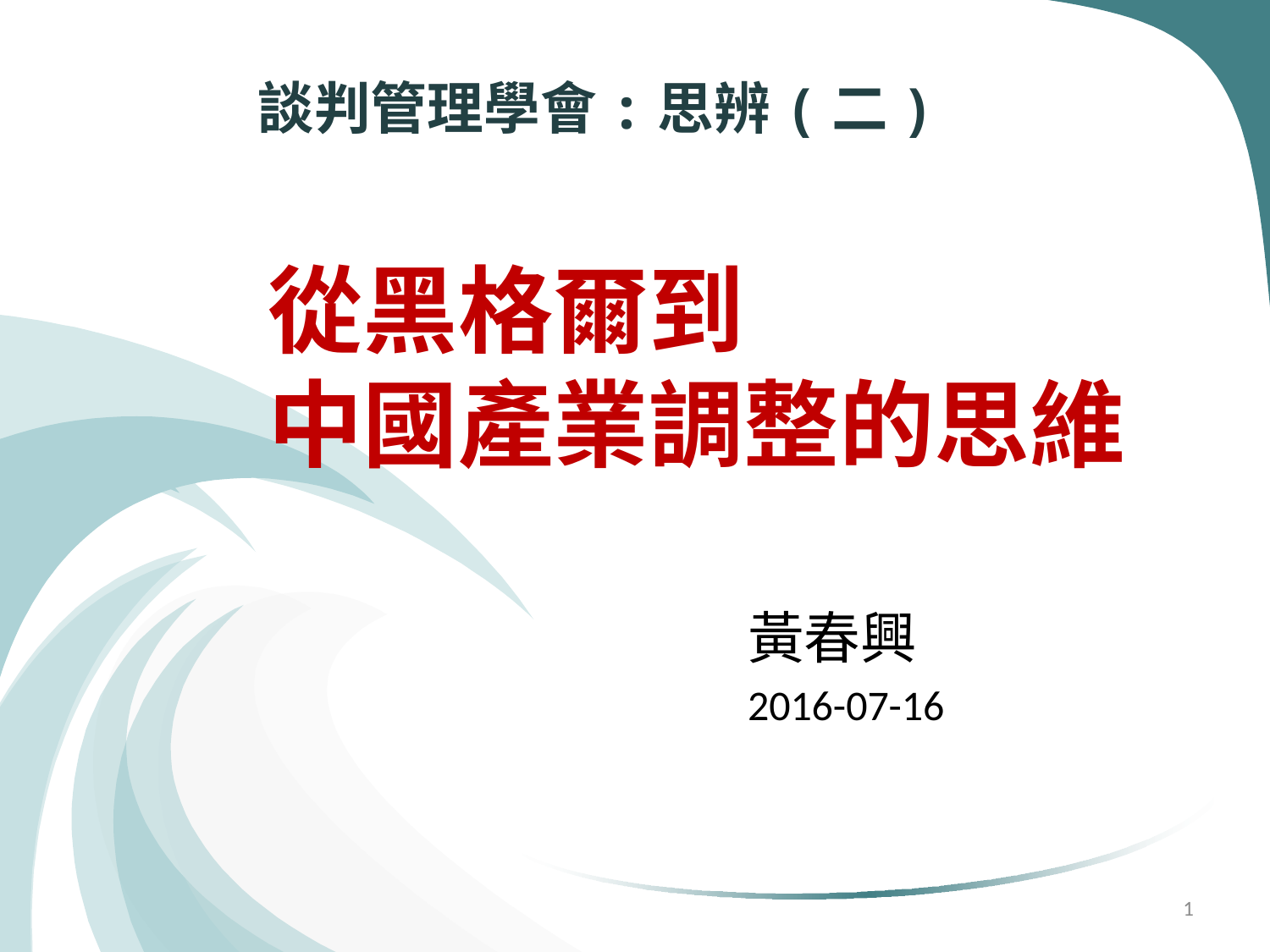

談判管理學會:思辨(二)
# 從黑格爾到 中國產業調整的思維
黃春興
2016-07-16
1